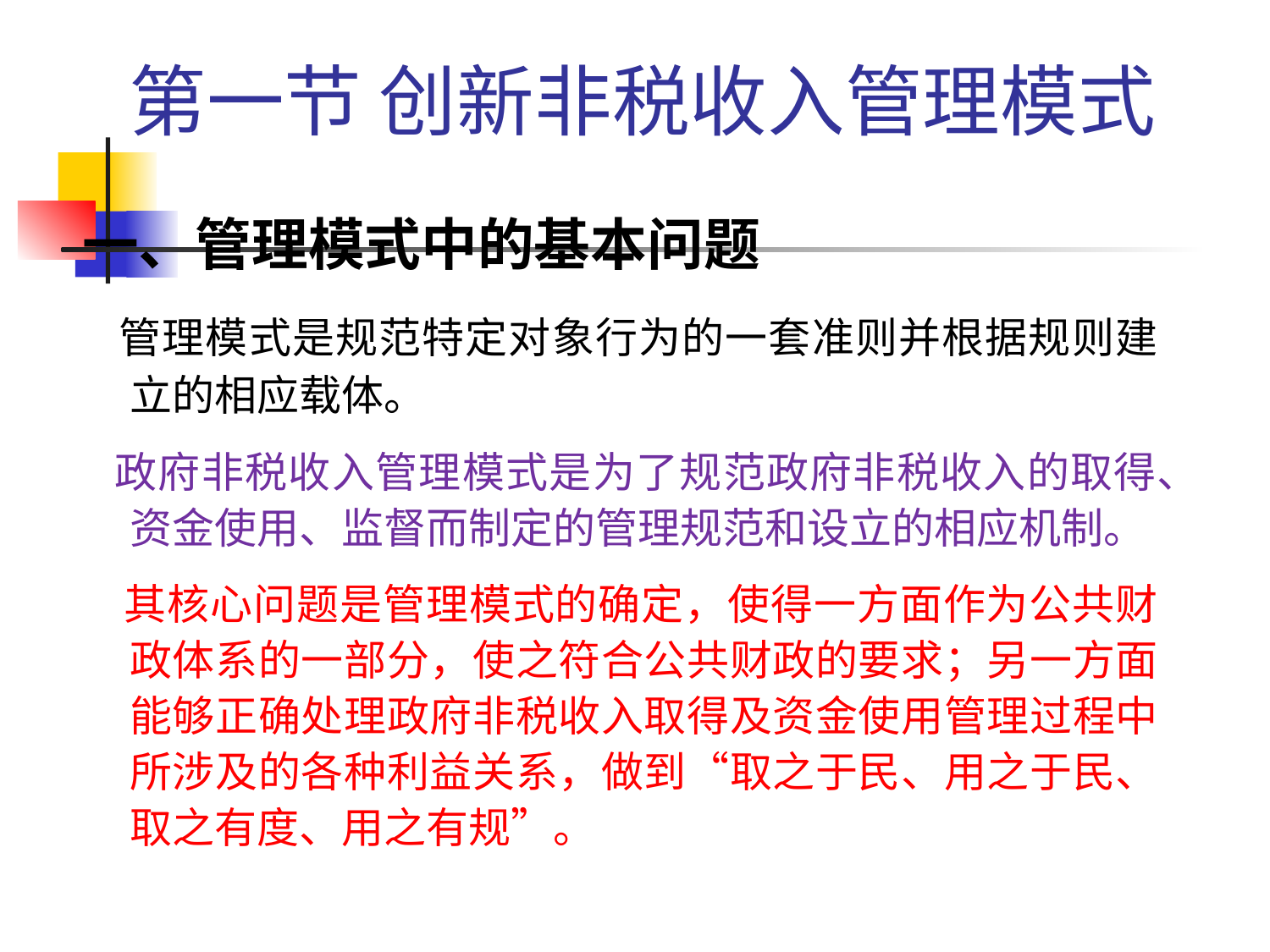

第一节 创新非税收入管理模式
一、管理模式中的基本问题
  管理模式是规范特定对象行为的一套准则并根据规则建立的相应载体。
  政府非税收入管理模式是为了规范政府非税收入的取得、资金使用、监督而制定的管理规范和设立的相应机制。
   其核心问题是管理模式的确定，使得一方面作为公共财政体系的一部分，使之符合公共财政的要求；另一方面能够正确处理政府非税收入取得及资金使用管理过程中所涉及的各种利益关系，做到“取之于民、用之于民、取之有度、用之有规”。